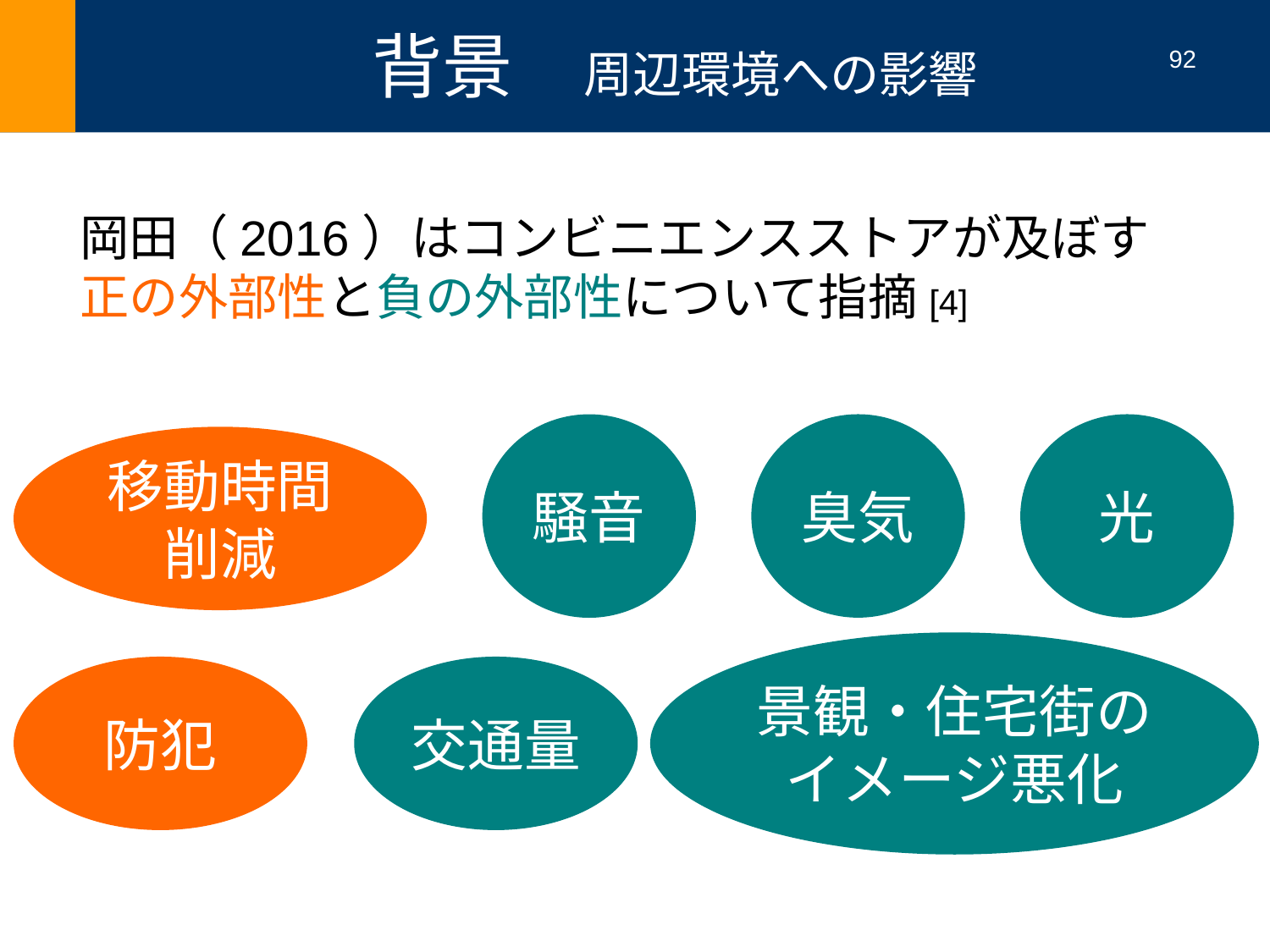

背景　周辺環境への影響
92
岡田（2016）はコンビニエンスストアが及ぼす
正の外部性と負の外部性について指摘[4]
騒音
臭気
光
移動時間削減
景観・住宅街のイメージ悪化
防犯
交通量